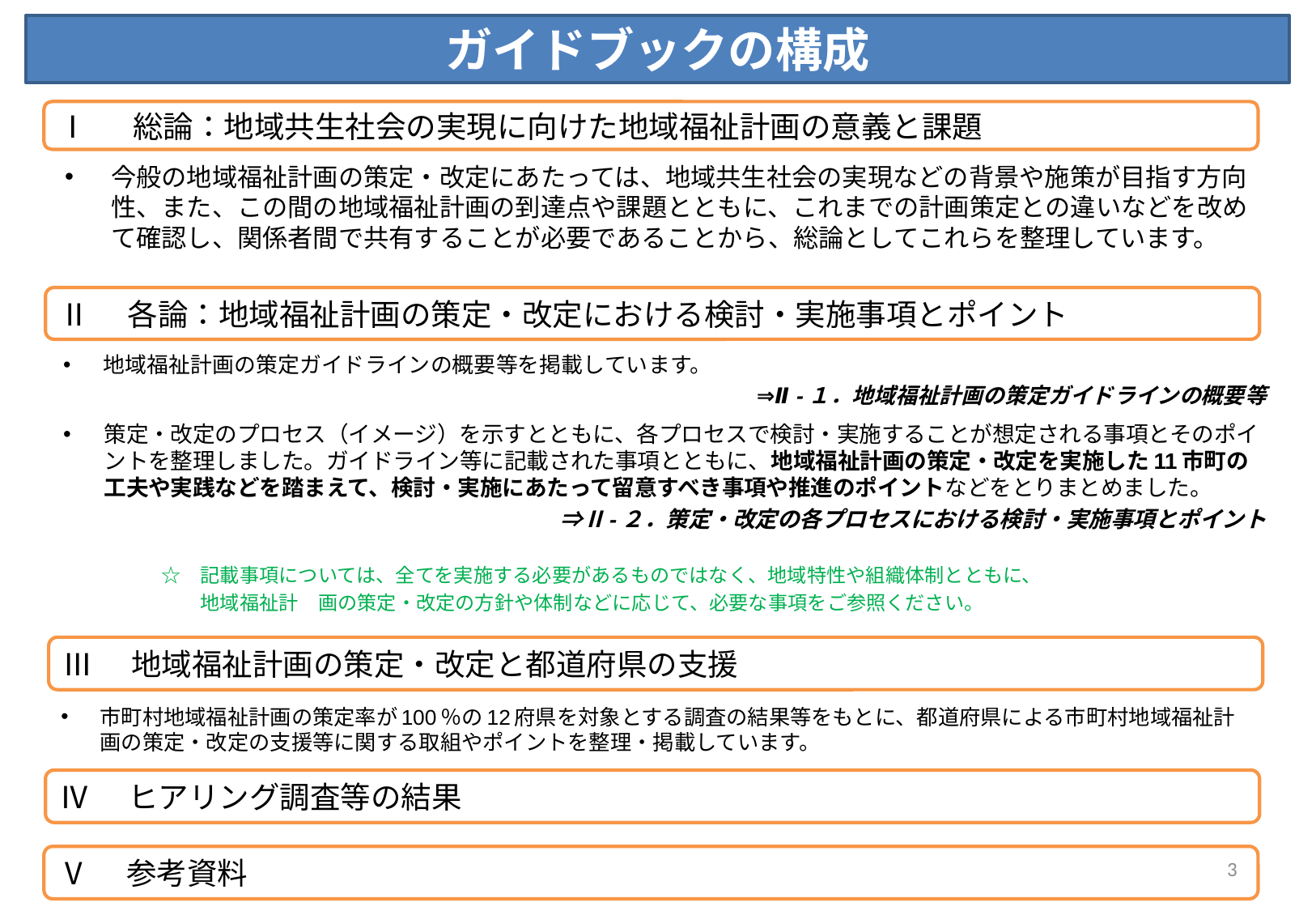

ガイドブックの構成
Ⅰ 　総論：地域共生社会の実現に向けた地域福祉計画の意義と課題
今般の地域福祉計画の策定・改定にあたっては、地域共生社会の実現などの背景や施策が目指す方向性、また、この間の地域福祉計画の到達点や課題とともに、これまでの計画策定との違いなどを改めて確認し、関係者間で共有することが必要であることから、総論としてこれらを整理しています。
Ⅱ　各論：地域福祉計画の策定・改定における検討・実施事項とポイント
地域福祉計画の策定ガイドラインの概要等を掲載しています。
⇒Ⅱ-１．地域福祉計画の策定ガイドラインの概要等
策定・改定のプロセス（イメージ）を示すとともに、各プロセスで検討・実施することが想定される事項とそのポイントを整理しました。ガイドライン等に記載された事項とともに、地域福祉計画の策定・改定を実施した11市町の工夫や実践などを踏まえて、検討・実施にあたって留意すべき事項や推進のポイントなどをとりまとめました。
　⇒Ⅱ-２．策定・改定の各プロセスにおける検討・実施事項とポイント

　　　　　☆　記載事項については、全てを実施する必要があるものではなく、地域特性や組織体制とともに、
　　　　　　　地域福祉計　画の策定・改定の方針や体制などに応じて、必要な事項をご参照ください。
Ⅲ　地域福祉計画の策定・改定と都道府県の支援
市町村地域福祉計画の策定率が100％の12府県を対象とする調査の結果等をもとに、都道府県による市町村地域福祉計画の策定・改定の支援等に関する取組やポイントを整理・掲載しています。

Ⅳ　ヒアリング調査等の結果
3
Ⅴ　参考資料